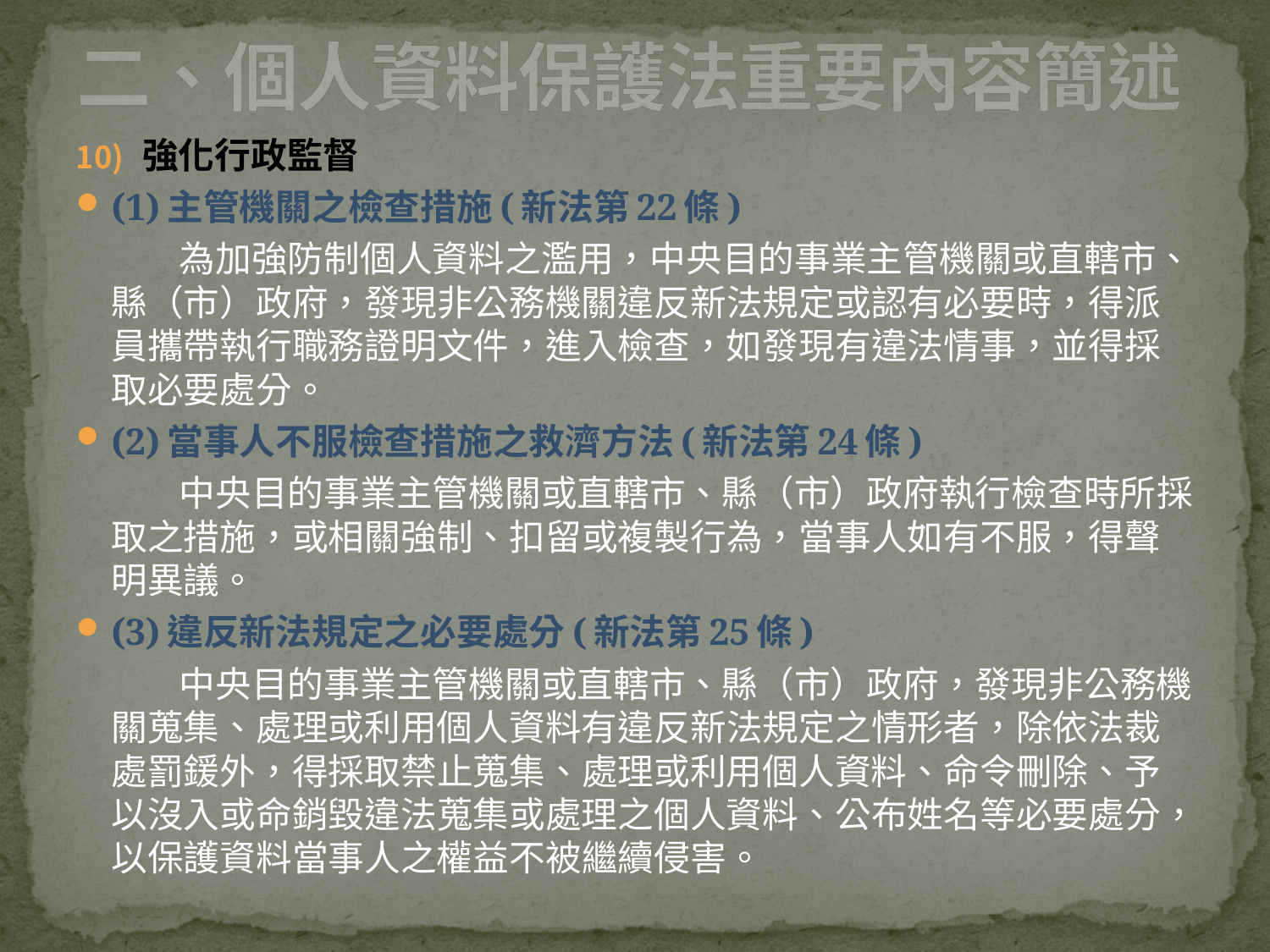

# 二、個人資料保護法重要內容簡述
強化行政監督
(1)主管機關之檢查措施(新法第22條)
            為加強防制個人資料之濫用，中央目的事業主管機關或直轄市、縣（市）政府，發現非公務機關違反新法規定或認有必要時，得派員攜帶執行職務證明文件，進入檢查，如發現有違法情事，並得採取必要處分。
(2)當事人不服檢查措施之救濟方法(新法第24條)
            中央目的事業主管機關或直轄市、縣（市）政府執行檢查時所採取之措施，或相關強制、扣留或複製行為，當事人如有不服，得聲明異議。
(3)違反新法規定之必要處分(新法第25條)
            中央目的事業主管機關或直轄市、縣（市）政府，發現非公務機關蒐集、處理或利用個人資料有違反新法規定之情形者，除依法裁處罰鍰外，得採取禁止蒐集、處理或利用個人資料、命令刪除、予以沒入或命銷毀違法蒐集或處理之個人資料、公布姓名等必要處分，以保護資料當事人之權益不被繼續侵害。